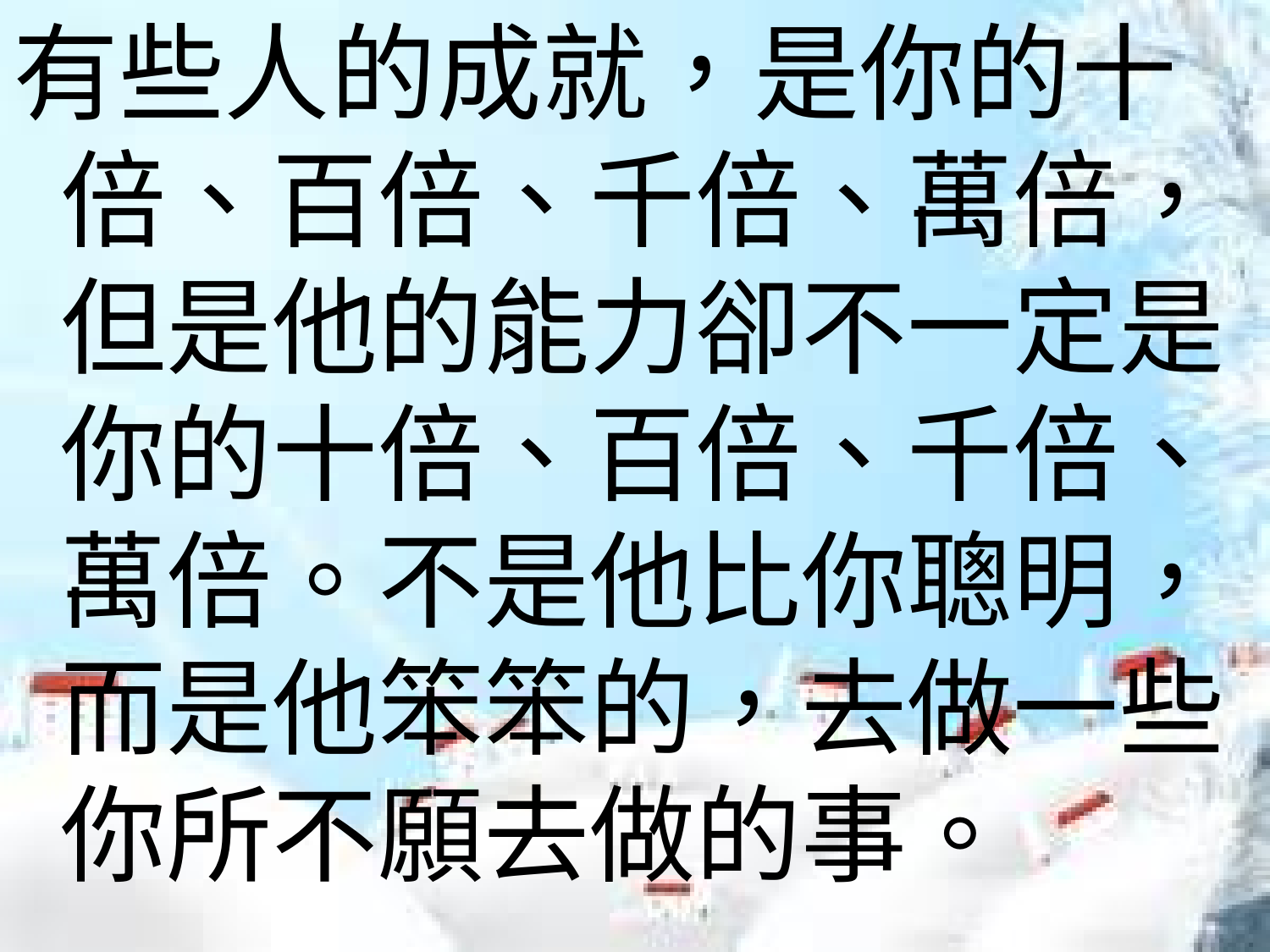

有些人的成就，是你的十倍、百倍、千倍、萬倍，但是他的能力卻不一定是你的十倍、百倍、千倍、萬倍。不是他比你聰明，而是他笨笨的，去做一些你所不願去做的事。